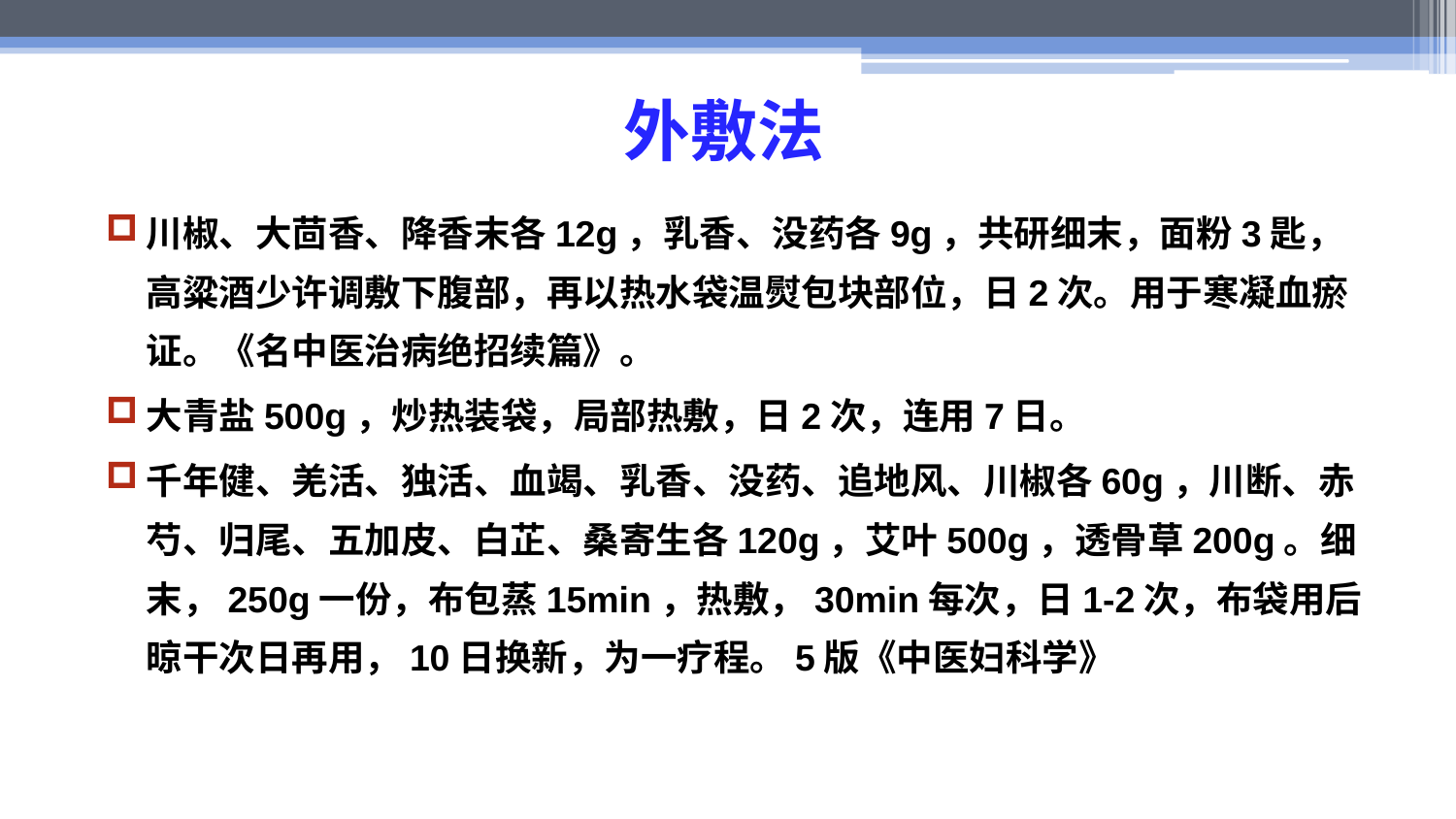

# 外敷法
川椒、大茴香、降香末各12g，乳香、没药各9g，共研细末，面粉3匙，高粱酒少许调敷下腹部，再以热水袋温熨包块部位，日2次。用于寒凝血瘀证。《名中医治病绝招续篇》。
大青盐500g，炒热装袋，局部热敷，日2次，连用7日。
千年健、羌活、独活、血竭、乳香、没药、追地风、川椒各60g，川断、赤芍、归尾、五加皮、白芷、桑寄生各120g，艾叶500g，透骨草200g。细末，250g一份，布包蒸15min，热敷，30min每次，日1-2次，布袋用后晾干次日再用，10日换新，为一疗程。5版《中医妇科学》